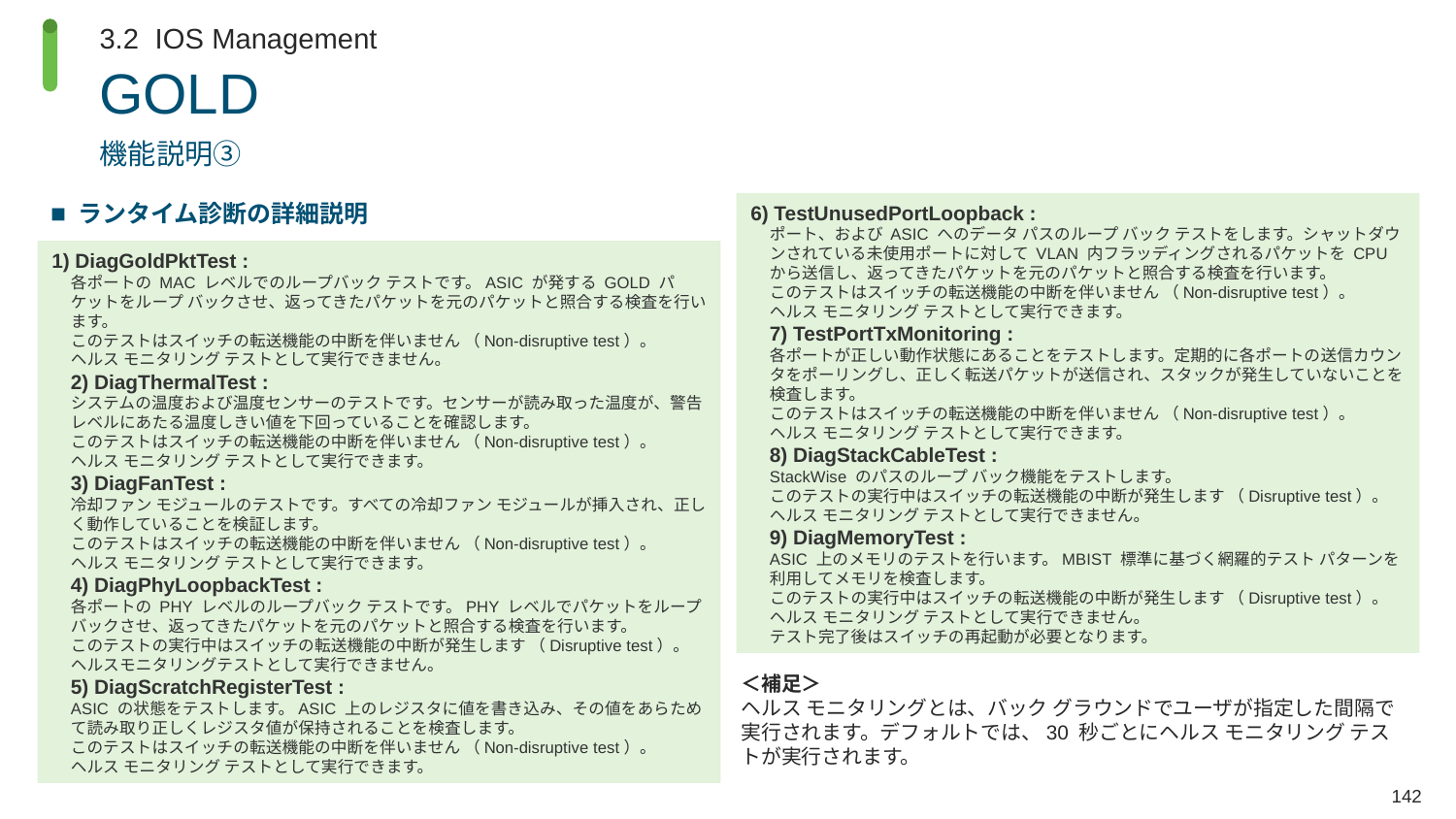

3.2  IOS Management
# GOLD
機能説明③
ランタイム診断の詳細説明
6) TestUnusedPortLoopback :
ポート、および ASIC へのデータ パスのループ バック テストをします。シャットダウンされている未使用ポートに対して VLAN 内フラッディングされるパケットを CPU から送信し、返ってきたパケットを元のパケットと照合する検査を行います。
このテストはスイッチの転送機能の中断を伴いません （Non-disruptive test）。
ヘルス モニタリング テストとして実行できます。
7) TestPortTxMonitoring :
各ポートが正しい動作状態にあることをテストします。定期的に各ポートの送信カウンタをポーリングし、正しく転送パケットが送信され、スタックが発生していないことを検査します。
このテストはスイッチの転送機能の中断を伴いません （Non-disruptive test）。
ヘルス モニタリング テストとして実行できます。
8) DiagStackCableTest :
StackWise のパスのループ バック機能をテストします。
このテストの実行中はスイッチの転送機能の中断が発生します （Disruptive test）。
ヘルス モニタリング テストとして実行できません。
9) DiagMemoryTest :
ASIC 上のメモリのテストを行います。MBIST 標準に基づく網羅的テスト パターンを利用してメモリを検査します。
このテストの実行中はスイッチの転送機能の中断が発生します （Disruptive test）。
ヘルス モニタリング テストとして実行できません。
テスト完了後はスイッチの再起動が必要となります。
1) DiagGoldPktTest :
各ポートの MAC レベルでのループバック テストです。ASIC が発する GOLD パケットをループ バックさせ、返ってきたパケットを元のパケットと照合する検査を行います。
このテストはスイッチの転送機能の中断を伴いません （Non-disruptive test）。
ヘルス モニタリング テストとして実行できません。
2) DiagThermalTest :
システムの温度および温度センサーのテストです。センサーが読み取った温度が、警告レベルにあたる温度しきい値を下回っていることを確認します。
このテストはスイッチの転送機能の中断を伴いません （Non-disruptive test）。
ヘルス モニタリング テストとして実行できます。
3) DiagFanTest :
冷却ファン モジュールのテストです。すべての冷却ファン モジュールが挿入され、正しく動作していることを検証します。
このテストはスイッチの転送機能の中断を伴いません （Non-disruptive test）。
ヘルス モニタリング テストとして実行できます。
4) DiagPhyLoopbackTest :
各ポートの PHY レベルのループバック テストです。PHY レベルでパケットをループバックさせ、返ってきたパケットを元のパケットと照合する検査を行います。
このテストの実行中はスイッチの転送機能の中断が発生します （Disruptive test）。
ヘルスモニタリングテストとして実行できません。
5) DiagScratchRegisterTest :
ASIC の状態をテストします。ASIC 上のレジスタに値を書き込み、その値をあらためて読み取り正しくレジスタ値が保持されることを検査します。
このテストはスイッチの転送機能の中断を伴いません （Non-disruptive test）。
ヘルス モニタリング テストとして実行できます。
＜補足＞
ヘルス モニタリングとは、バック グラウンドでユーザが指定した間隔で実行されます。デフォルトでは、30 秒ごとにヘルス モニタリング テストが実行されます。
142